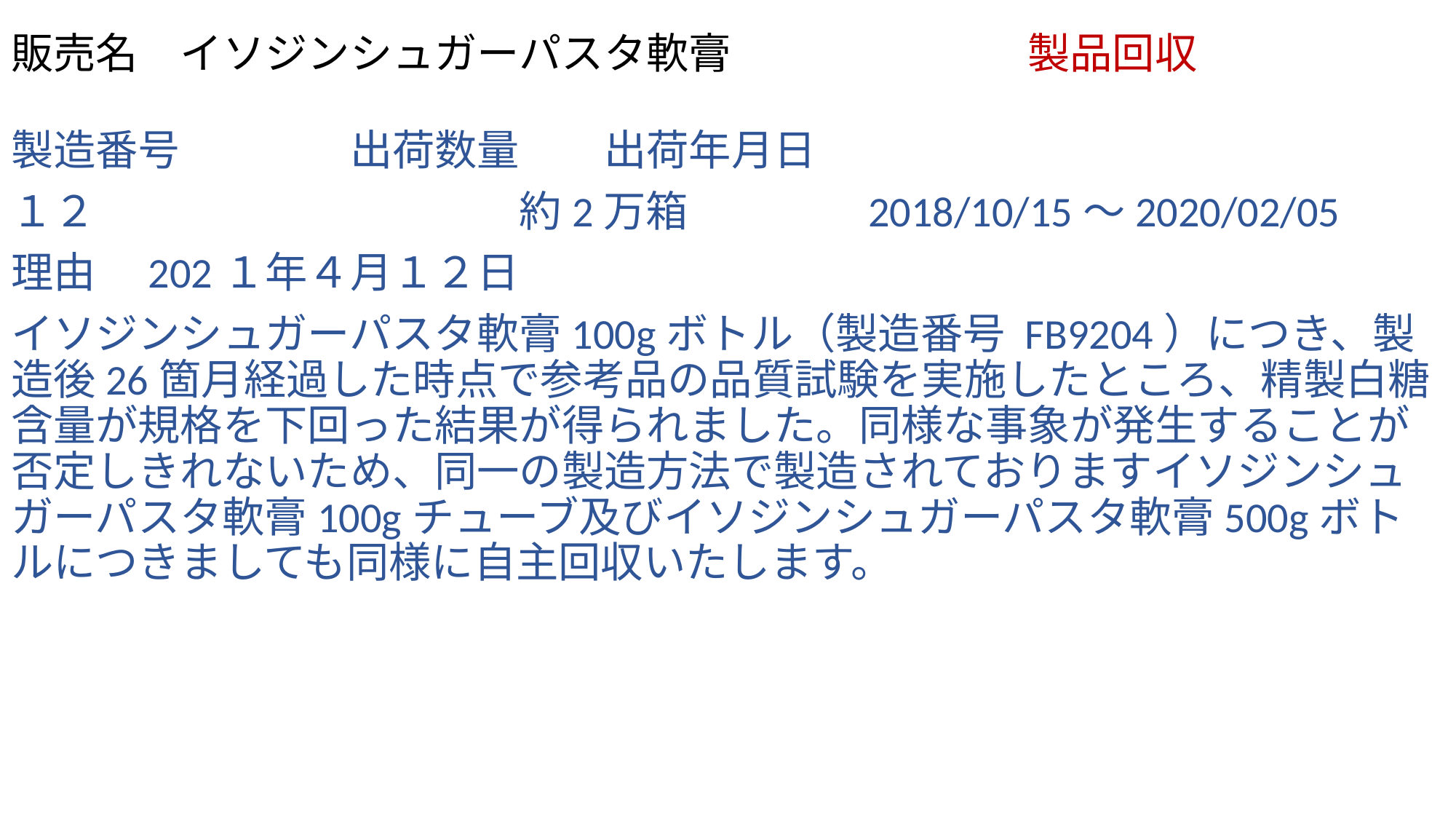

# 販売名　イソジンシュガーパスタ軟膏　　　　　　　製品回収
製造番号　　　　出荷数量　　出荷年月日
１２　　　　　　　　　　約2万箱　　　　2018/10/15～2020/02/05
理由　202１年４月１２日
イソジンシュガーパスタ軟膏100gボトル（製造番号 FB9204）につき、製造後26箇月経過した時点で参考品の品質試験を実施したところ、精製白糖含量が規格を下回った結果が得られました。同様な事象が発生することが否定しきれないため、同一の製造方法で製造されておりますイソジンシュガーパスタ軟膏100gチューブ及びイソジンシュガーパスタ軟膏500gボトルにつきましても同様に自主回収いたします。